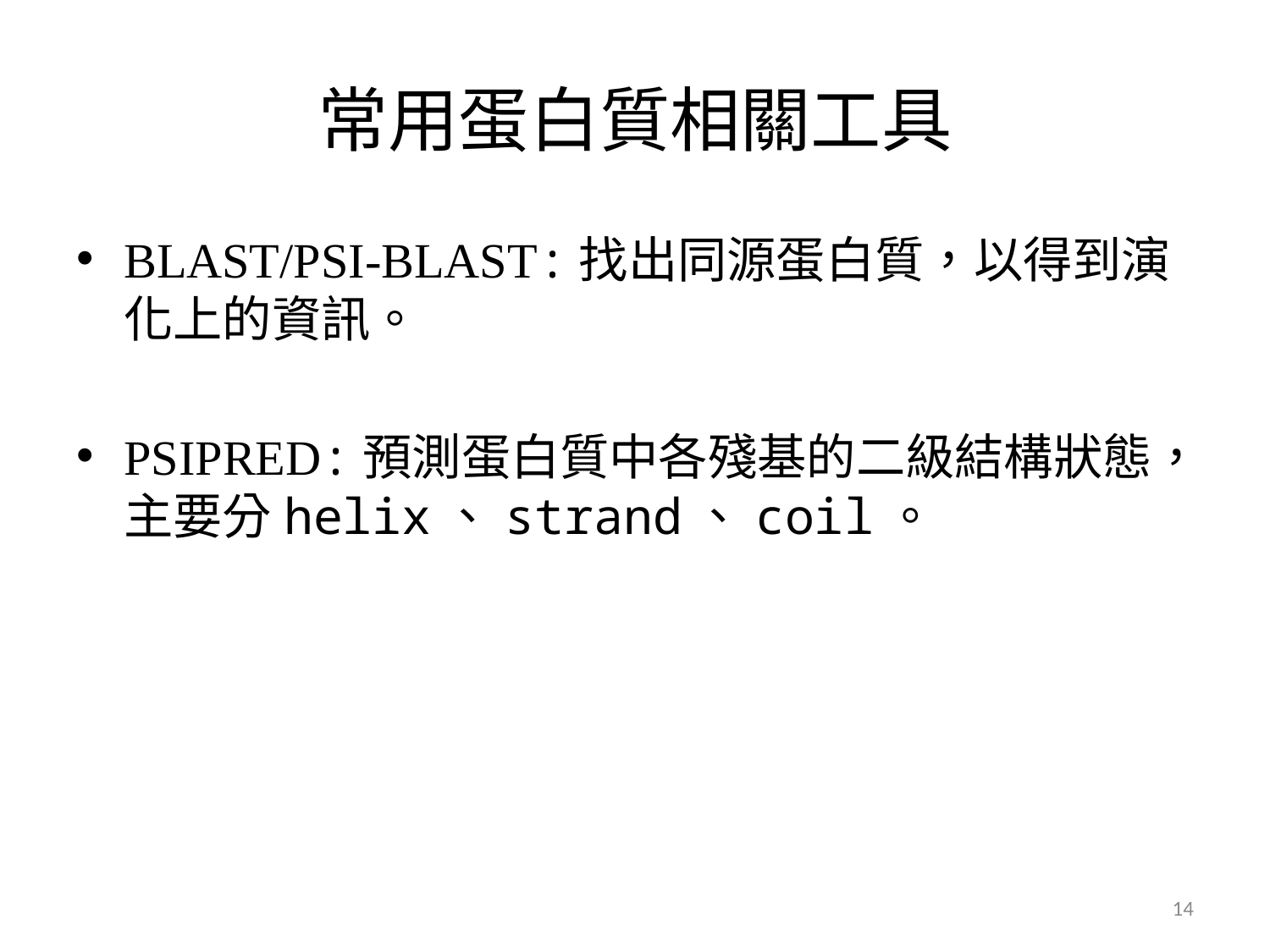

# 常用蛋白質相關工具
BLAST/PSI-BLAST:找出同源蛋白質，以得到演化上的資訊。

PSIPRED:預測蛋白質中各殘基的二級結構狀態，主要分helix、strand、coil。

14